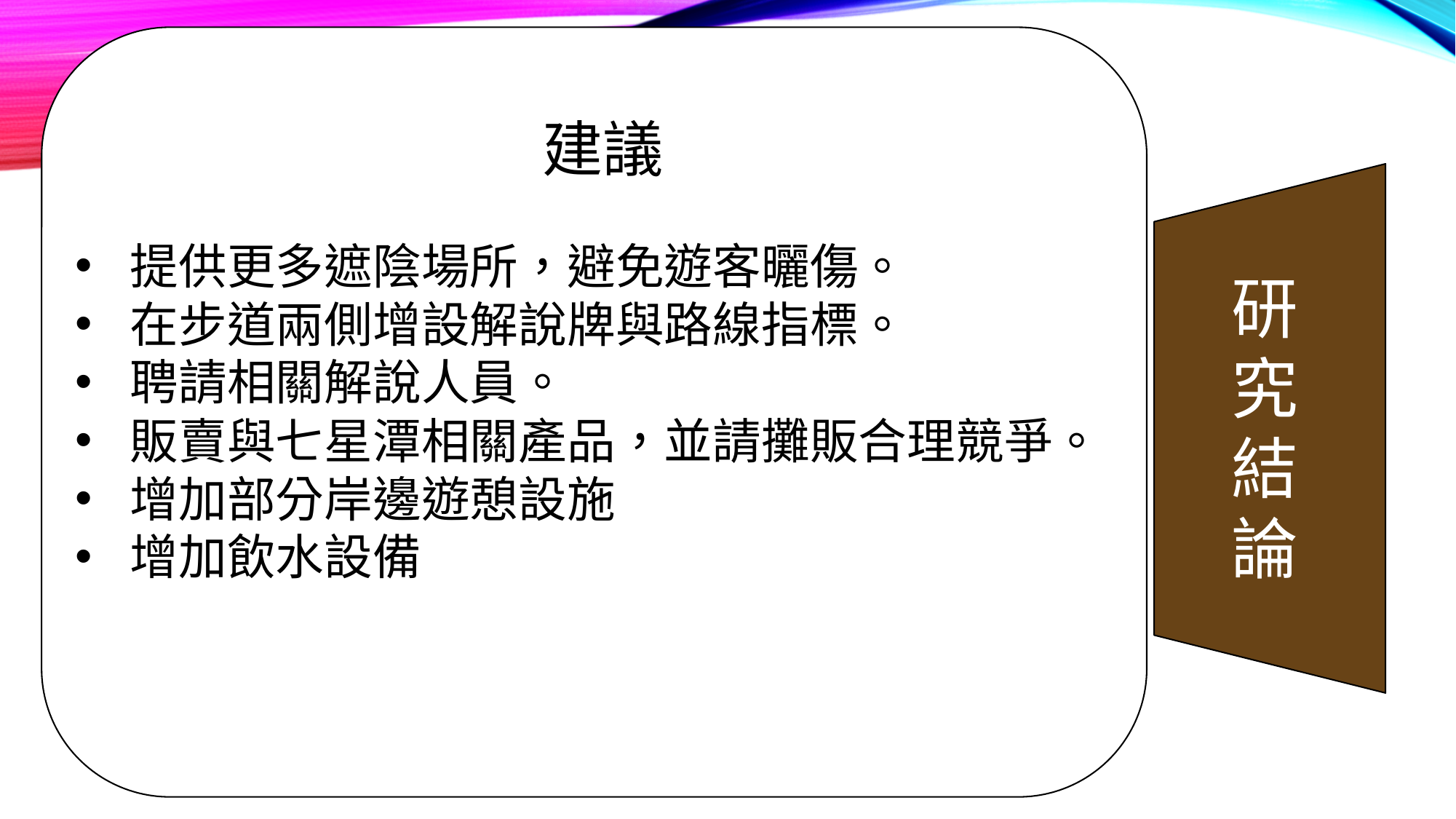

# 建議
研究結論

提供更多遮陰場所，避免遊客曬傷。
在步道兩側增設解說牌與路線指標。
聘請相關解說人員。
販賣與七星潭相關產品，並請攤販合理競爭。
增加部分岸邊遊憩設施
增加飲水設備